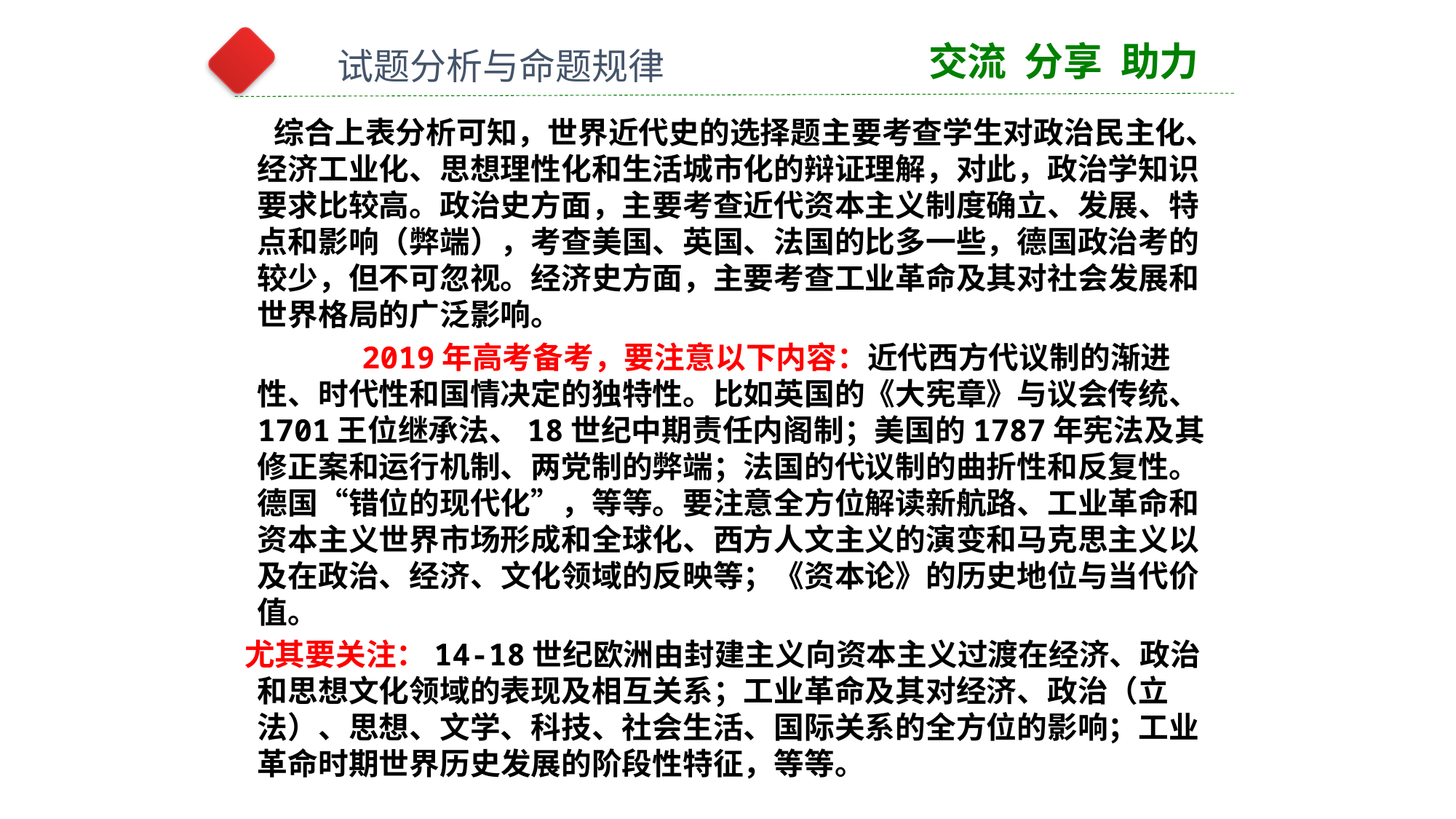

交流  分享  助力

试题分析与命题规律
        综合上表分析可知，世界近代史的选择题主要考查学生对政治民主化、经济工业化、思想理性化和生活城市化的辩证理解，对此，政治学知识要求比较高。政治史方面，主要考查近代资本主义制度确立、发展、特点和影响（弊端），考查美国、英国、法国的比多一些，德国政治考的较少，但不可忽视。经济史方面，主要考查工业革命及其对社会发展和世界格局的广泛影响。
        2019年高考备考，要注意以下内容：近代西方代议制的渐进性、时代性和国情决定的独特性。比如英国的《大宪章》与议会传统、1701王位继承法、18世纪中期责任内阁制；美国的1787年宪法及其修正案和运行机制、两党制的弊端；法国的代议制的曲折性和反复性。 德国“错位的现代化”，等等。要注意全方位解读新航路、工业革命和资本主义世界市场形成和全球化、西方人文主义的演变和马克思主义以及在政治、经济、文化领域的反映等；《资本论》的历史地位与当代价值。
   尤其要关注：14-18世纪欧洲由封建主义向资本主义过渡在经济、政治和思想文化领域的表现及相互关系；工业革命及其对经济、政治（立法）、思想、文学、科技、社会生活、国际关系的全方位的影响；工业革命时期世界历史发展的阶段性特征，等等。